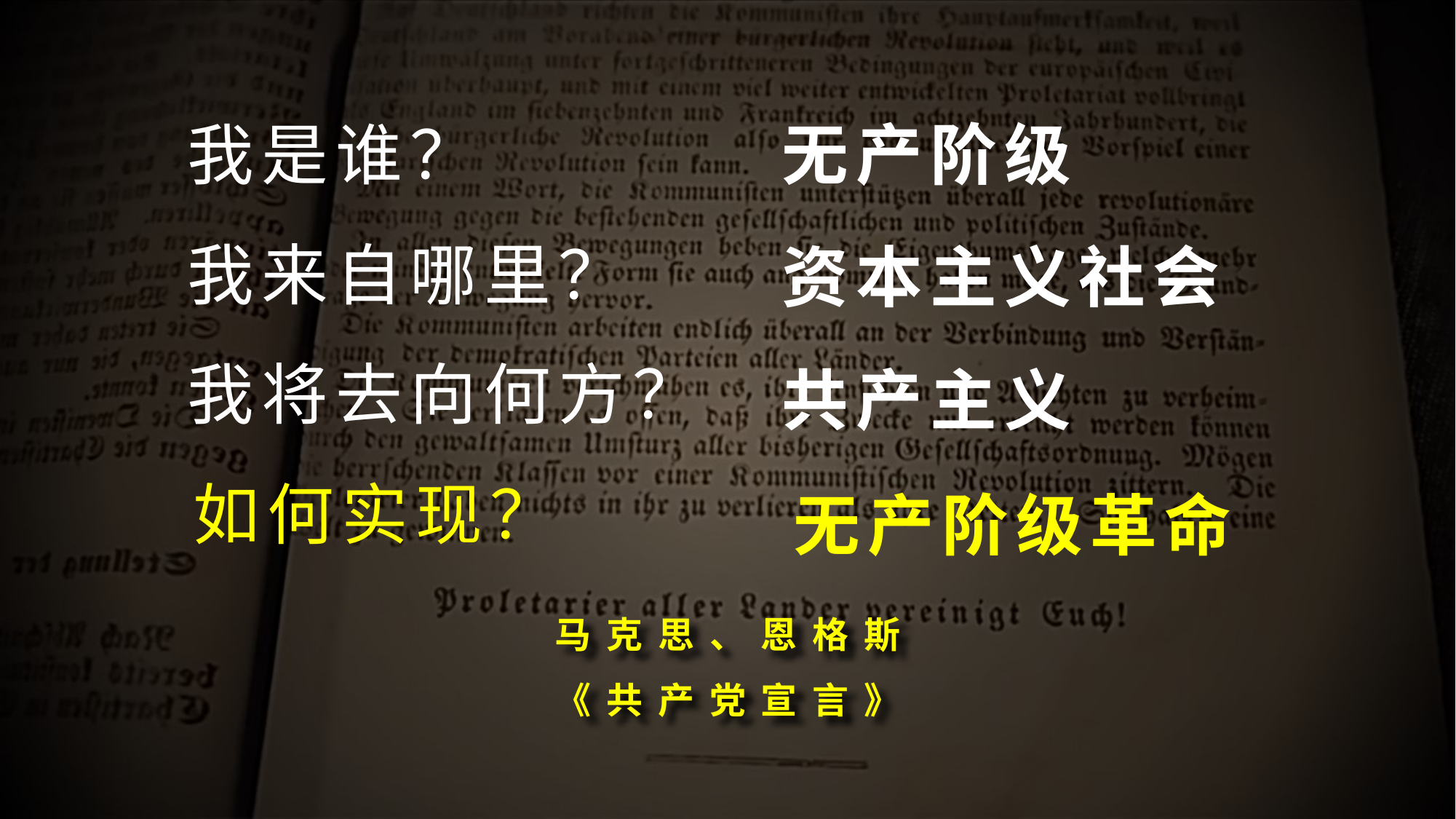

我是谁？
我来自哪里？
我将去向何方？
无产阶级
资本主义社会
共产主义
如何实现？
无产阶级革命
马克思、恩格斯
《共产党宣言》